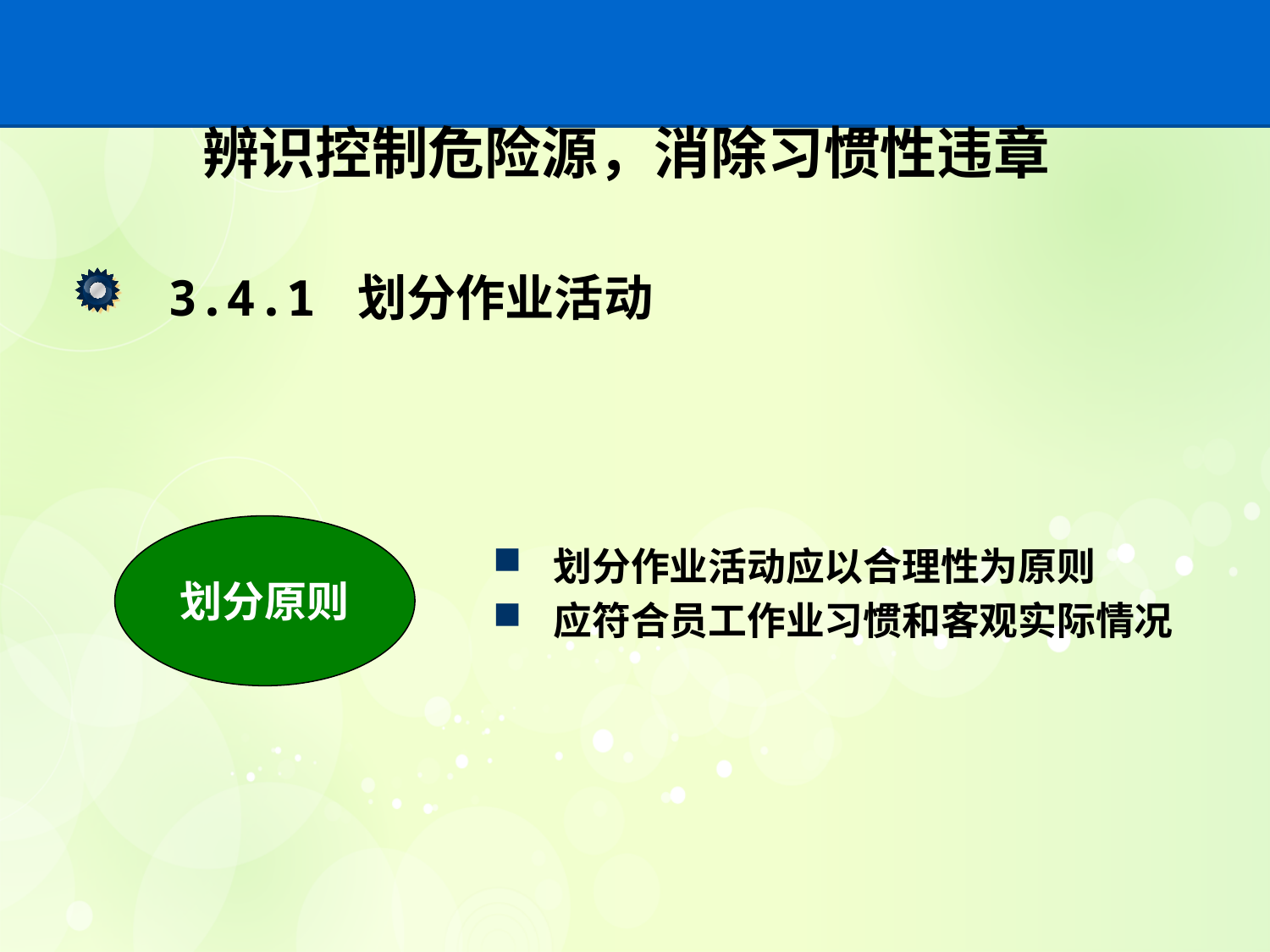

# 辨识控制危险源，消除习惯性违章
3.4.1 划分作业活动

划分原则
划分作业活动应以合理性为原则
应符合员工作业习惯和客观实际情况